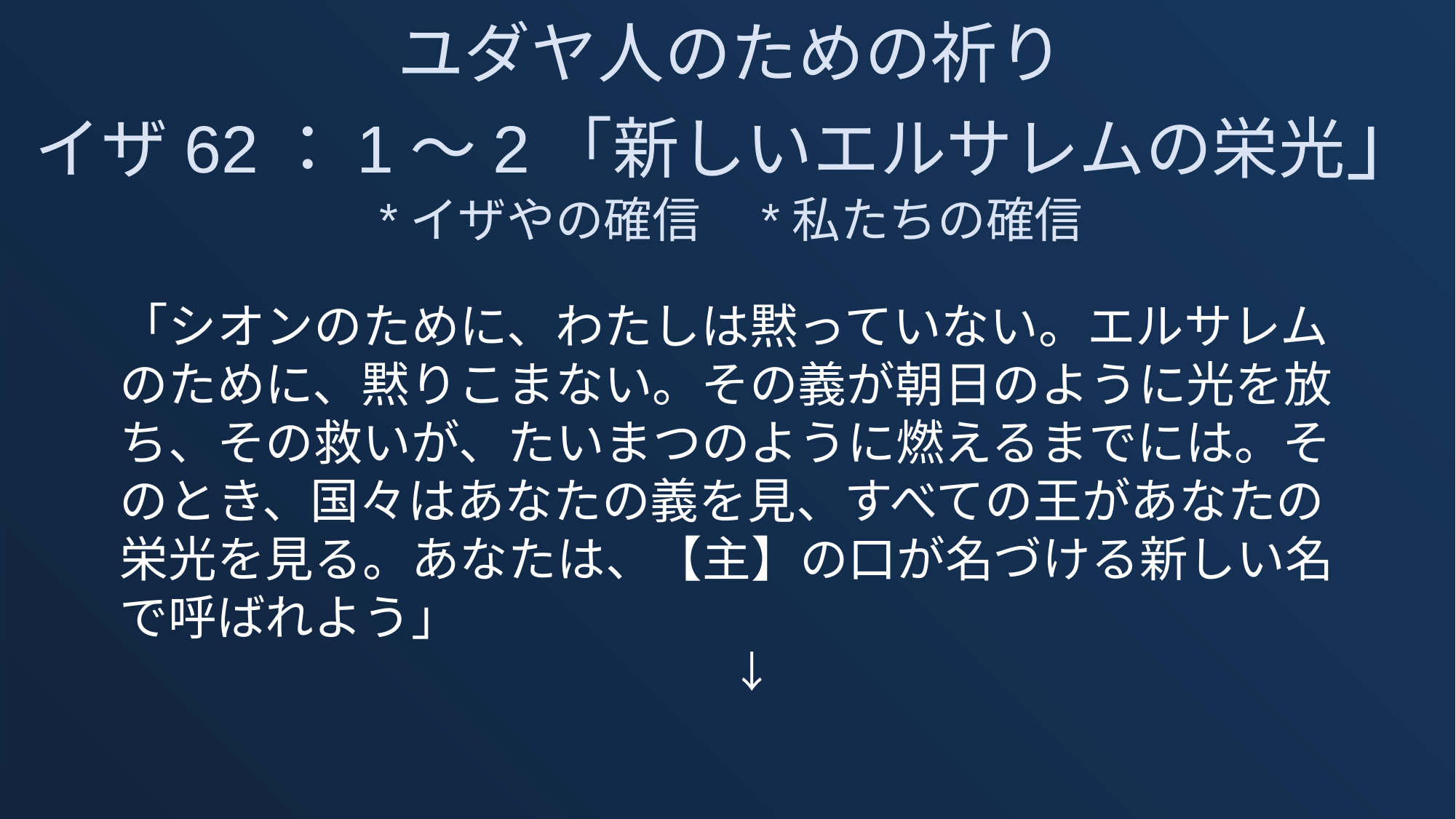

ユダヤ人のための祈り
イザ62：1～2「新しいエルサレムの栄光」
*イザやの確信　*私たちの確信
「シオンのために、わたしは黙っていない。エルサレムのために、黙りこまない。その義が朝日のように光を放ち、その救いが、たいまつのように燃えるまでには。そのとき、国々はあなたの義を見、すべての王があなたの栄光を見る。あなたは、【主】の口が名づける新しい名で呼ばれよう」
　↓